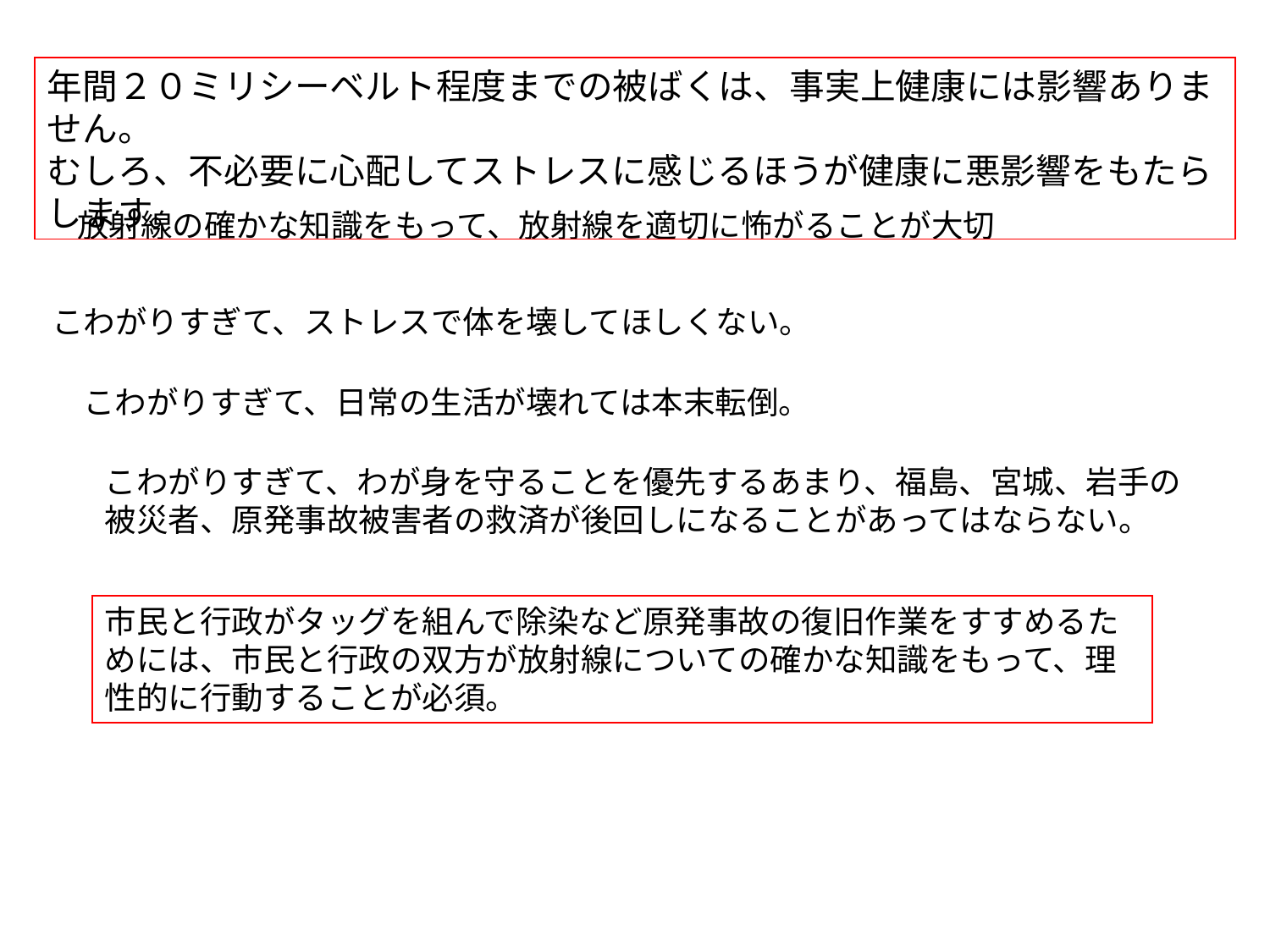

年間２０ミリシーベルト程度までの被ばくは、事実上健康には影響ありません。
むしろ、不必要に心配してストレスに感じるほうが健康に悪影響をもたらします。
放射線の確かな知識をもって、放射線を適切に怖がることが大切
こわがりすぎて、ストレスで体を壊してほしくない。
こわがりすぎて、日常の生活が壊れては本末転倒。
こわがりすぎて、わが身を守ることを優先するあまり、福島、宮城、岩手の被災者、原発事故被害者の救済が後回しになることがあってはならない。
市民と行政がタッグを組んで除染など原発事故の復旧作業をすすめるためには、市民と行政の双方が放射線についての確かな知識をもって、理性的に行動することが必須。